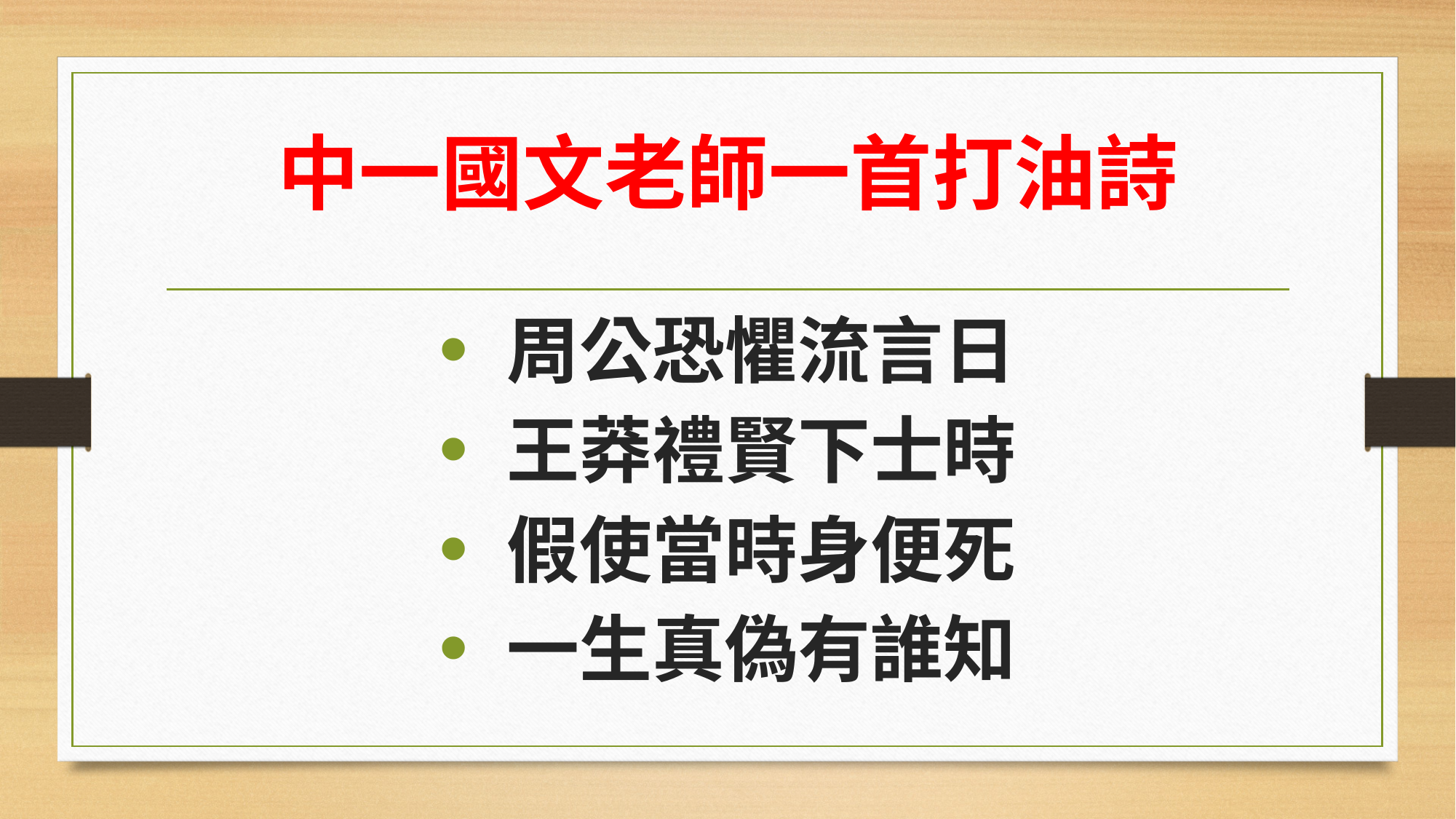

# 中一國文老師一首打油詩
 周公恐懼流言日
 王莽禮賢下士時
 假使當時身便死
 一生真偽有誰知